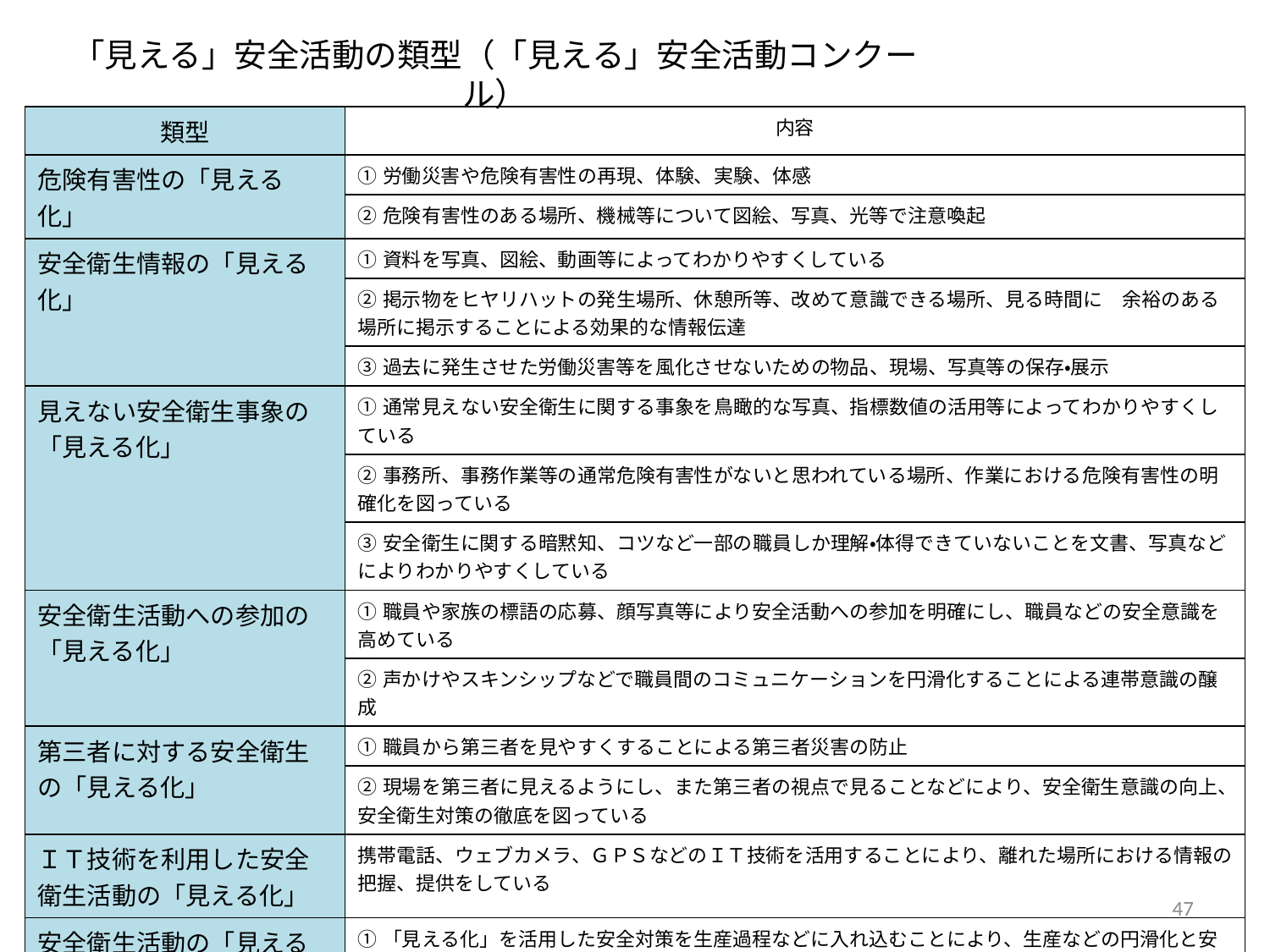

# 「見える」安全活動の類型（「見える」安全活動コンクール）
| 類型 | 内容 |
| --- | --- |
| 危険有害性の「見える化」 | ①労働災害や危険有害性の再現、体験、実験、体感 |
|  | ②危険有害性のある場所、機械等について図絵、写真、光等で注意喚起 |
| 安全衛生情報の「見える化」 | ①資料を写真、図絵、動画等によってわかりやすくしている |
|  | ②掲示物をヒヤリハットの発生場所、休憩所等、改めて意識できる場所、見る時間に　余裕のある場所に掲示することによる効果的な情報伝達 |
|  | ③過去に発生させた労働災害等を風化させないための物品、現場、写真等の保存・展示 |
| 見えない安全衛生事象の「見える化」 | ①通常見えない安全衛生に関する事象を鳥瞰的な写真、指標数値の活用等によってわかりやすくしている |
|  | ②事務所、事務作業等の通常危険有害性がないと思われている場所、作業における危険有害性の明確化を図っている |
|  | ③安全衛生に関する暗黙知、コツなど一部の職員しか理解・体得できていないことを文書、写真などによりわかりやすくしている |
| 安全衛生活動への参加の「見える化」 | ①職員や家族の標語の応募、顔写真等により安全活動への参加を明確にし、職員などの安全意識を高めている |
|  | ②声かけやスキンシップなどで職員間のコミュニケーションを円滑化することによる連帯意識の醸成 |
| 第三者に対する安全衛生の「見える化」 | ①職員から第三者を見やすくすることによる第三者災害の防止 |
|  | ②現場を第三者に見えるようにし、また第三者の視点で見ることなどにより、安全衛生意識の向上、安全衛生対策の徹底を図っている |
| ＩＴ技術を利用した安全衛生活動の「見える化」 | 携帯電話、ウェブカメラ、ＧＰＳなどのＩＴ技術を活用することにより、離れた場所における情報の把握、提供をしている |
| 安全衛生活動の「見える化」による見える化以外の効果 | ①「見える化」を活用した安全対策を生産過程などに入れ込むことにより、生産などの円滑化と安全対策を両立しているもの |
|  | ②「見える化」により、文書量の削減、教育用資料などの簡便な作成による教育のマンネリ化の防止などの副次的な効果を上げている |

47